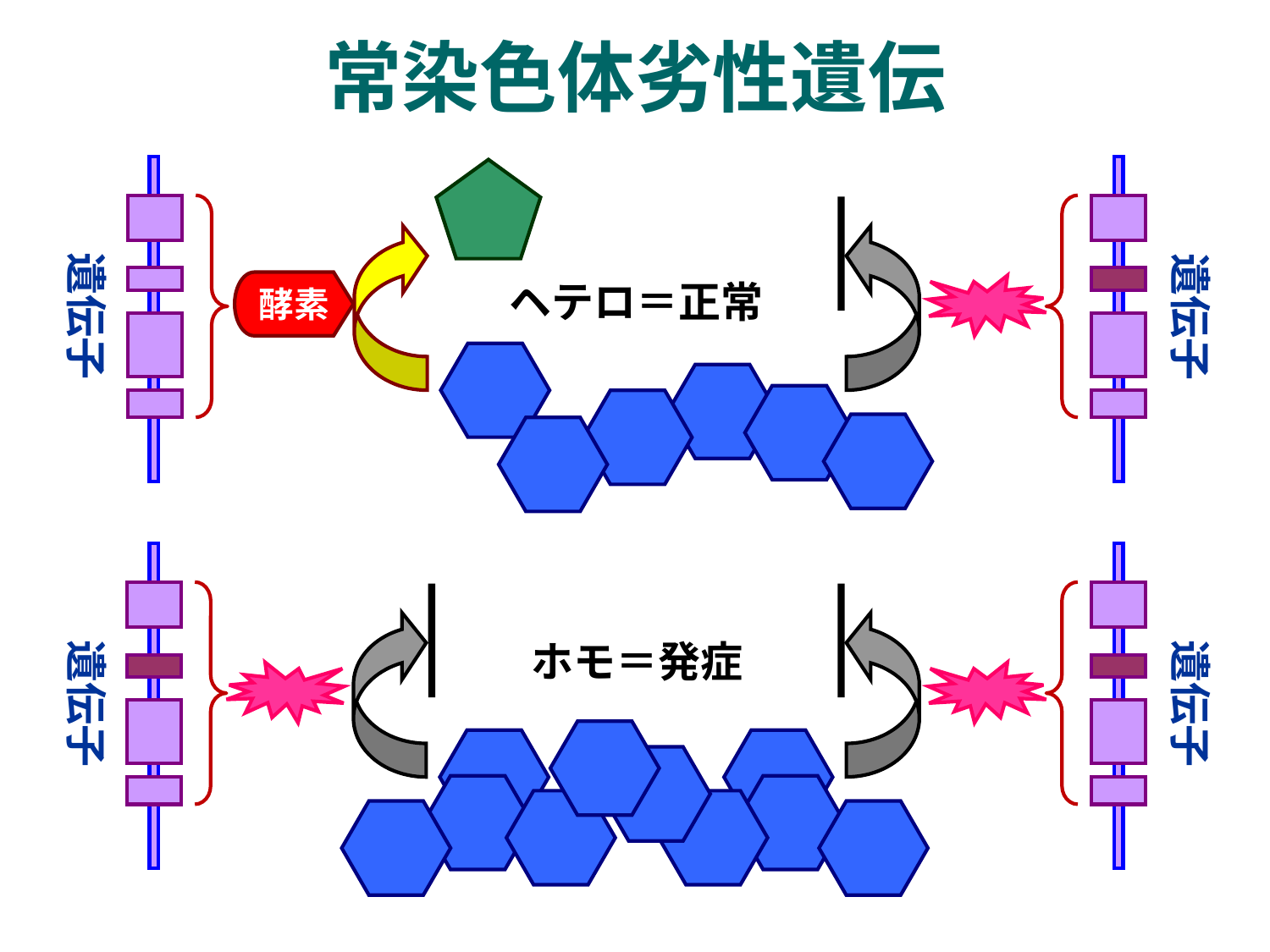

常染色体劣性遺伝

遺伝子
遺伝子

ヘテロ＝正常
酵素

遺伝子
遺伝子
ホモ＝発症